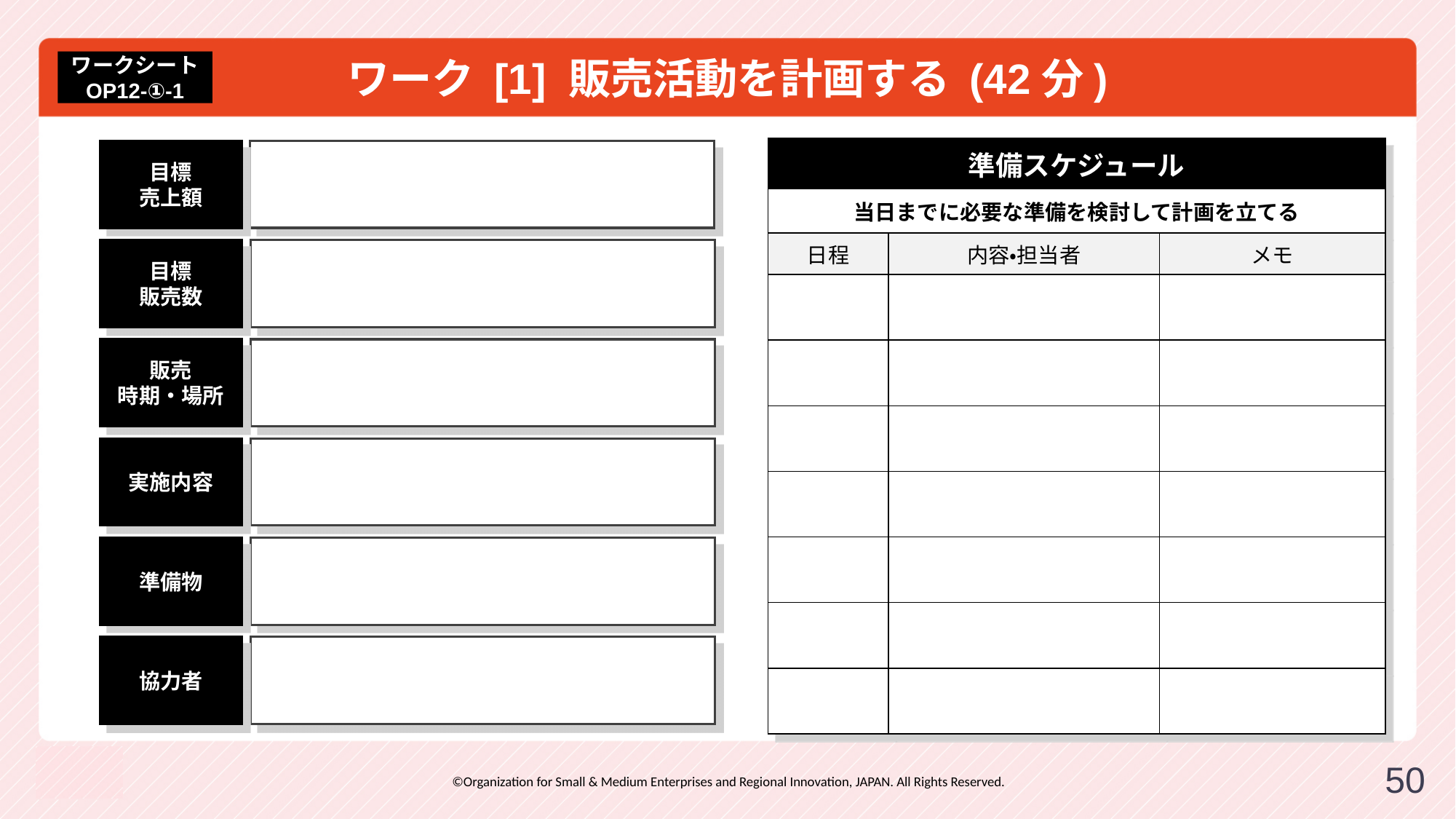

# ワーク [1] 販売活動を計画する (42分)
ワークシート
OP12-①-1
| 準備スケジュール |  |  |
| --- | --- | --- |
| 当日までに必要な準備を検討して計画を立てる |  |  |
| 日程 | 内容・担当者 | メモ |
|  |  |  |
|  |  |  |
|  |  |  |
|  |  |  |
|  |  |  |
|  |  |  |
|  |  |  |
目標
売上額

目標
販売数

販売
時期・場所

実施内容

準備物

協力者